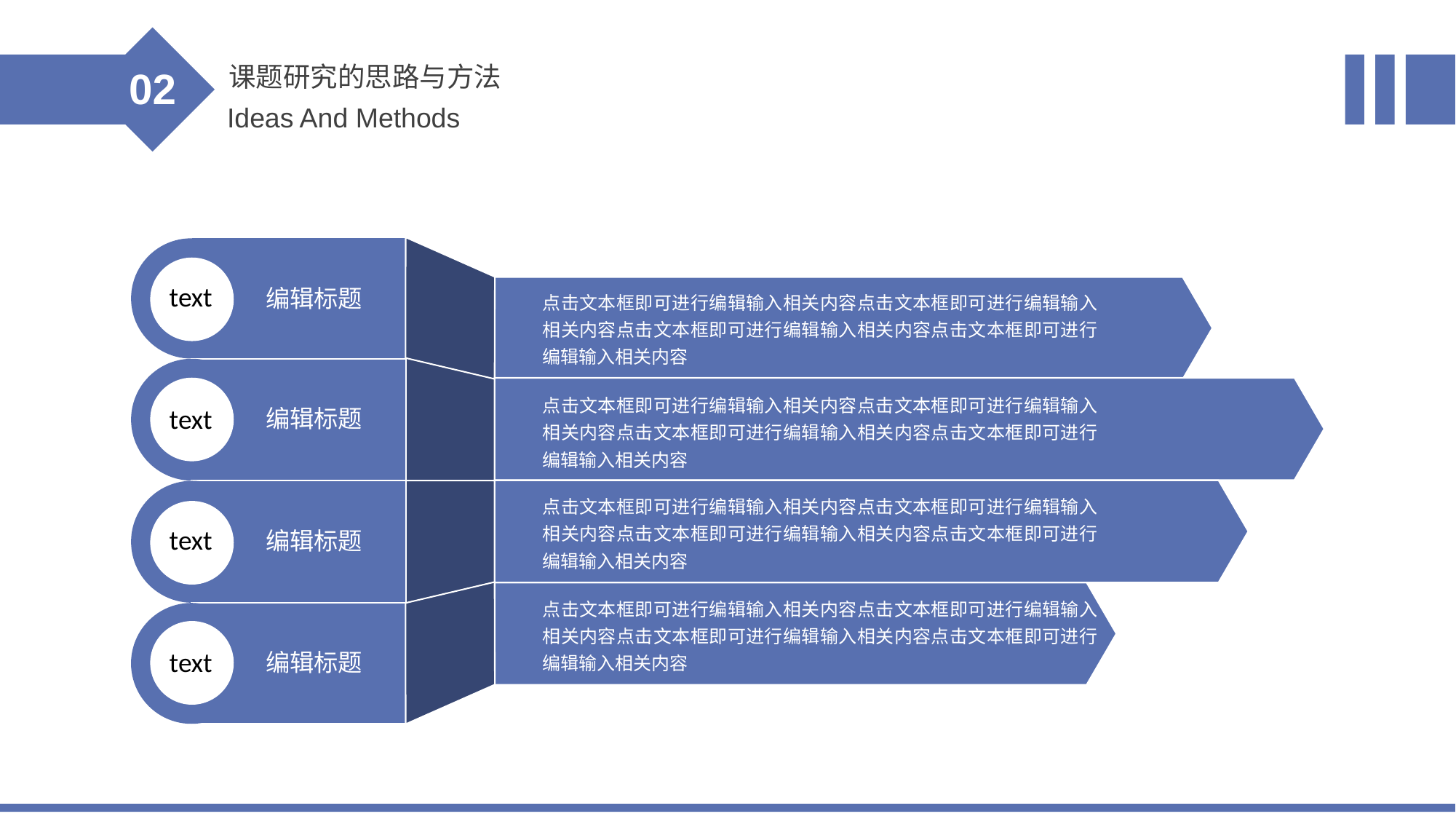

课题研究的思路与方法

02
Ideas And Methods

text

编辑标题
点击文本框即可进行编辑输入相关内容点击文本框即可进行编辑输入相关内容点击文本框即可进行编辑输入相关内容点击文本框即可进行编辑输入相关内容

点击文本框即可进行编辑输入相关内容点击文本框即可进行编辑输入相关内容点击文本框即可进行编辑输入相关内容点击文本框即可进行编辑输入相关内容
text
编辑标题

点击文本框即可进行编辑输入相关内容点击文本框即可进行编辑输入相关内容点击文本框即可进行编辑输入相关内容点击文本框即可进行编辑输入相关内容

text
编辑标题

点击文本框即可进行编辑输入相关内容点击文本框即可进行编辑输入相关内容点击文本框即可进行编辑输入相关内容点击文本框即可进行编辑输入相关内容

text
编辑标题